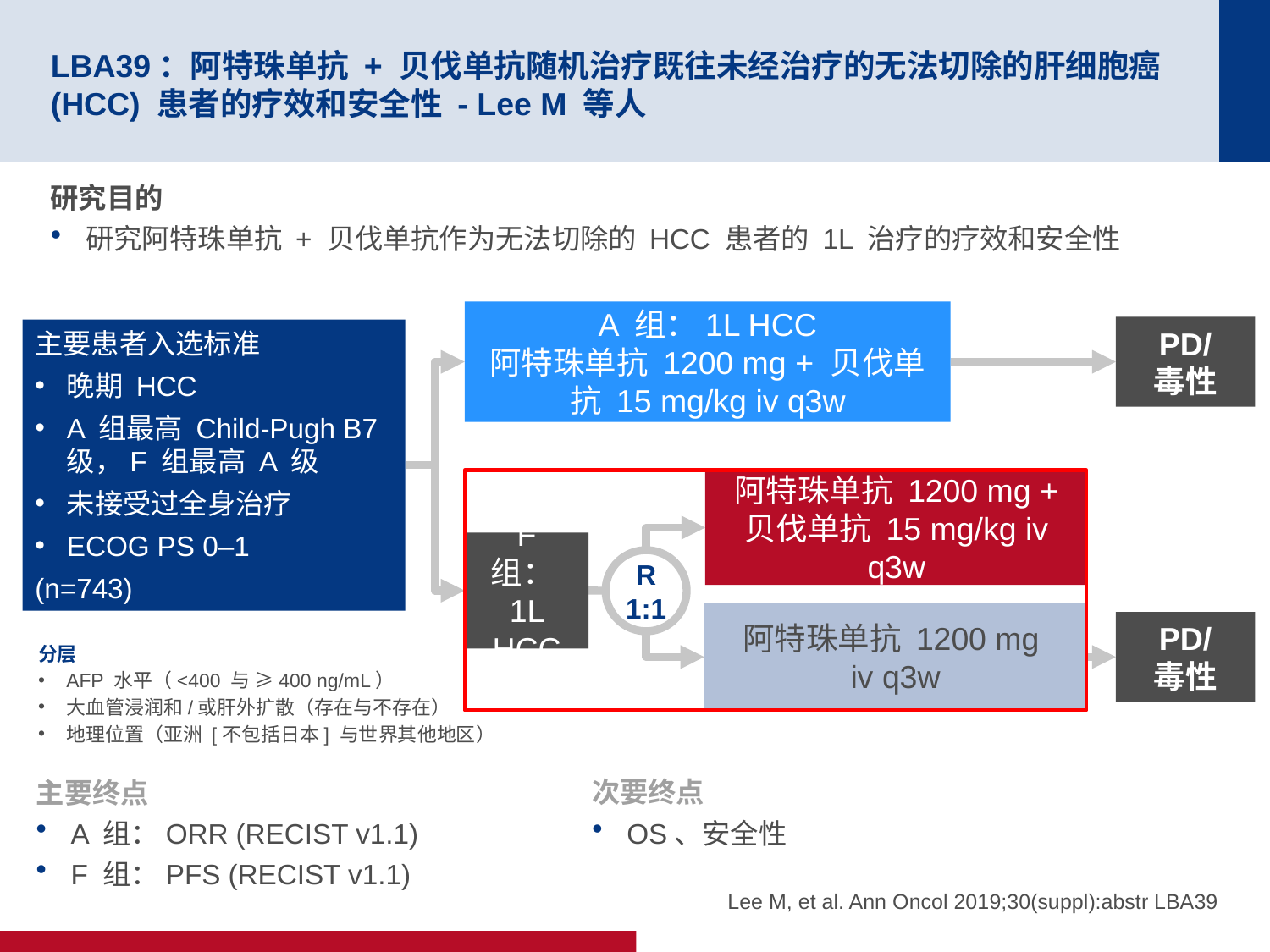

# LBA39：阿特珠单抗 + 贝伐单抗随机治疗既往未经治疗的无法切除的肝细胞癌 (HCC) 患者的疗效和安全性 - Lee M 等人
研究目的
研究阿特珠单抗 + 贝伐单抗作为无法切除的 HCC 患者的 1L 治疗的疗效和安全性
A 组：1L HCC
阿特珠单抗 1200 mg + 贝伐单抗 15 mg/kg iv q3w
PD/
毒性
主要患者入选标准
晚期 HCC
A 组最高 Child-Pugh B7 级，F 组最高 A 级
未接受过全身治疗
ECOG PS 0–1
(n=743)

阿特珠单抗 1200 mg + 贝伐单抗 15 mg/kg iv q3w
F 组：1L HCC
R
1:1
阿特珠单抗 1200 mg
iv q3w
PD/
毒性
分层
AFP 水平（<400 与 ≥400 ng/mL）
大血管浸润和/或肝外扩散（存在与不存在）
地理位置（亚洲 [不包括日本] 与世界其他地区）
主要终点
A 组：ORR (RECIST v1.1)
F 组：PFS (RECIST v1.1)

次要终点
OS、安全性
Lee M, et al. Ann Oncol 2019;30(suppl):abstr LBA39